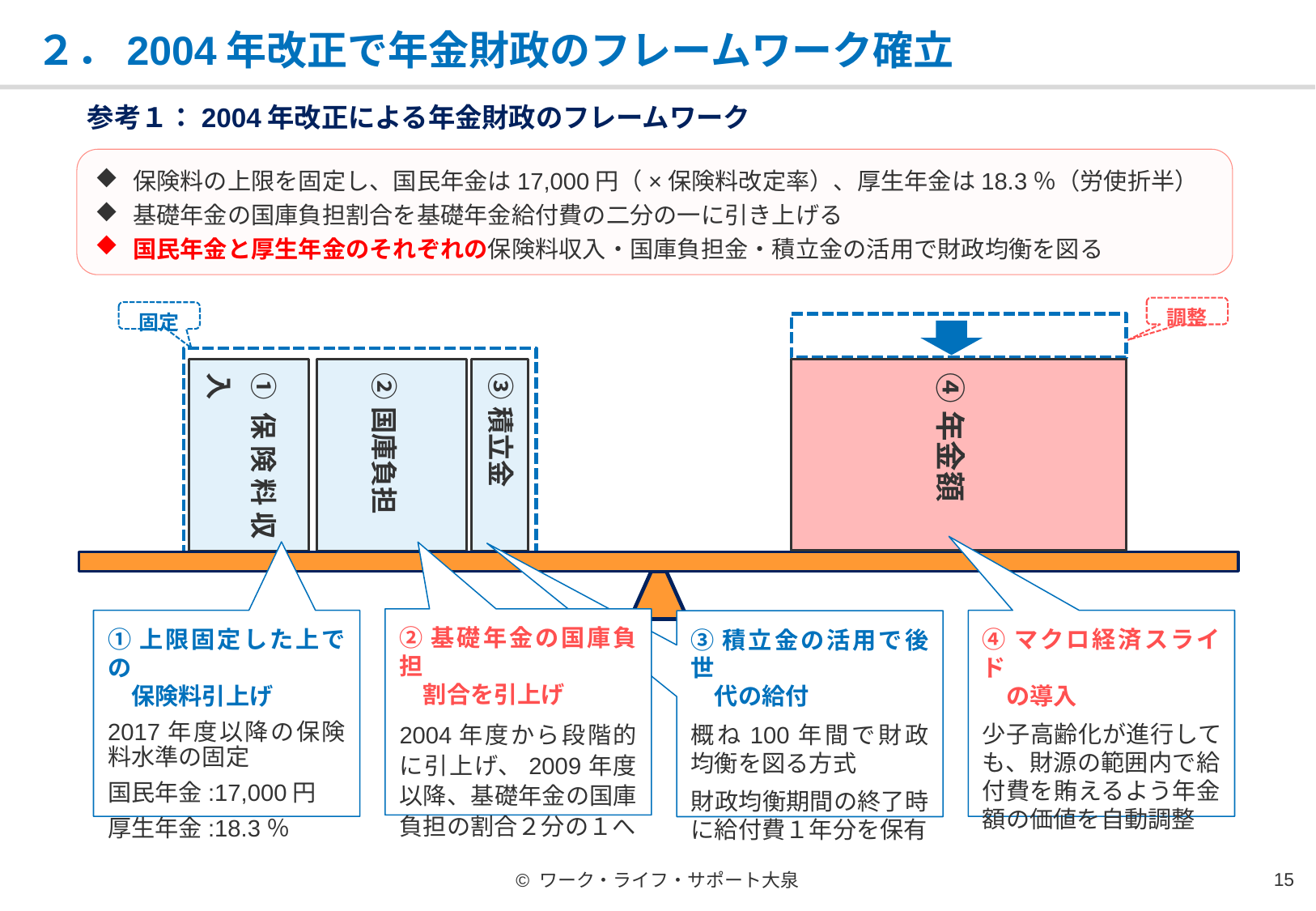

# ２．2004年改正で年金財政のフレームワーク確立
参考１：2004年改正による年金財政のフレームワーク
保険料の上限を固定し、国民年金は17,000円（×保険料改定率）、厚生年金は18.3％（労使折半）
基礎年金の国庫負担割合を基礎年金給付費の二分の一に引き上げる
国民年金と厚生年金のそれぞれの保険料収入・国庫負担金・積立金の活用で財政均衡を図る
調整
固定

④年金額

①保険料収入
②国庫負担
③積立金

②基礎年金の国庫負担
　割合を引上げ
2004年度から段階的に引上げ、2009年度以降、基礎年金の国庫負担の割合２分の１へ
①上限固定した上での　
　保険料引上げ
2017年度以降の保険料水準の固定
国民年金:17,000円
厚生年金:18.3％
④マクロ経済スライド
　の導入
少子高齢化が進行しても、財源の範囲内で給付費を賄えるよう年金額の価値を自動調整
③積立金の活用で後世
　代の給付
概ね100年間で財政均衡を図る方式
財政均衡期間の終了時に給付費１年分を保有
© ワーク・ライフ・サポート大泉
15